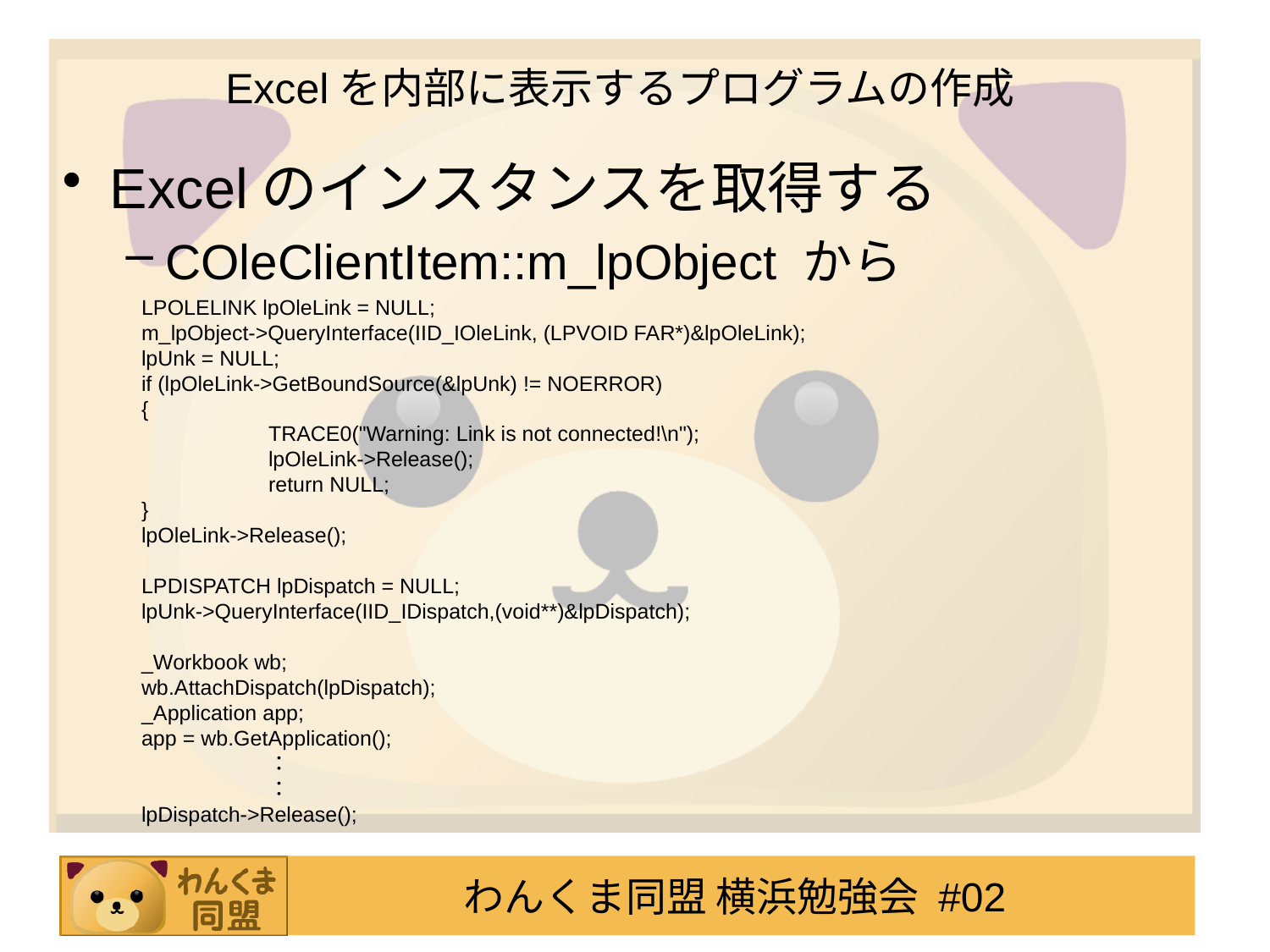

# Excelを内部に表示するプログラムの作成
Excelのインスタンスを取得する
COleClientItem::m_lpObject から

LPOLELINK lpOleLink = NULL;
m_lpObject->QueryInterface(IID_IOleLink, (LPVOID FAR*)&lpOleLink);
lpUnk = NULL;
if (lpOleLink->GetBoundSource(&lpUnk) != NOERROR)
{
	TRACE0("Warning: Link is not connected!\n");
	lpOleLink->Release();
	return NULL;
}
lpOleLink->Release();

LPDISPATCH lpDispatch = NULL;
lpUnk->QueryInterface(IID_IDispatch,(void**)&lpDispatch);

_Workbook wb;
wb.AttachDispatch(lpDispatch);
_Application app;
app = wb.GetApplication();
	：
	：
lpDispatch->Release();